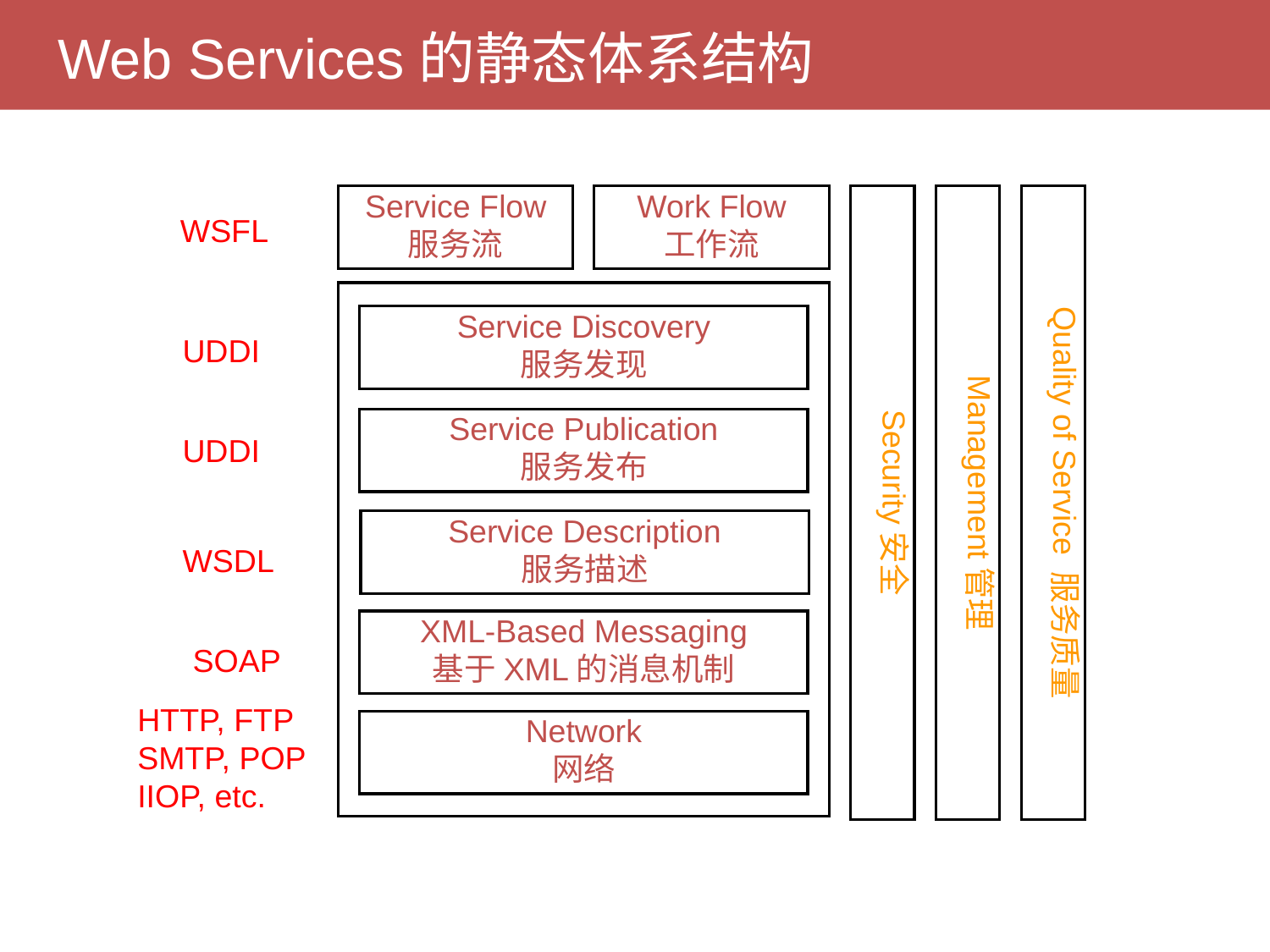

# Web Services的静态体系结构
Service Flow
服务流
Work Flow
工作流
Security安全
Management管理
Quality of Service 服务质量
WSFL

Service Discovery
服务发现
UDDI
Service Publication
服务发布
UDDI
Service Description
服务描述
WSDL
XML-Based Messaging
基于XML的消息机制
SOAP
HTTP, FTP
SMTP, POP
IIOP, etc.
Network
网络